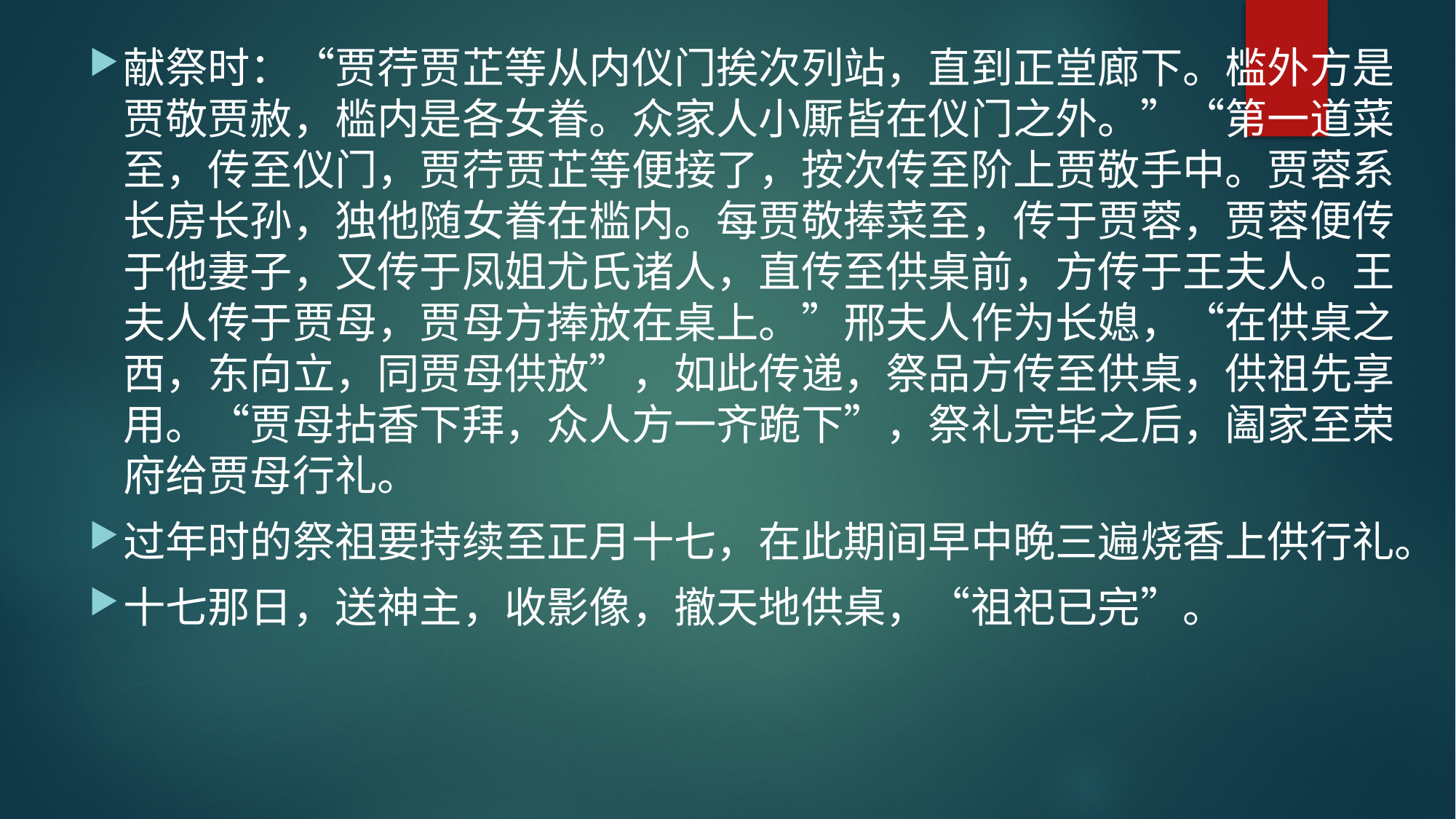

献祭时：“贾荇贾芷等从内仪门挨次列站，直到正堂廊下。槛外方是贾敬贾赦，槛内是各女眷。众家人小厮皆在仪门之外。”“第一道菜至，传至仪门，贾荇贾芷等便接了，按次传至阶上贾敬手中。贾蓉系长房长孙，独他随女眷在槛内。每贾敬捧菜至，传于贾蓉，贾蓉便传于他妻子，又传于凤姐尤氏诸人，直传至供桌前，方传于王夫人。王夫人传于贾母，贾母方捧放在桌上。”邢夫人作为长媳，“在供桌之西，东向立，同贾母供放”，如此传递，祭品方传至供桌，供祖先享用。“贾母拈香下拜，众人方一齐跪下”，祭礼完毕之后，阖家至荣府给贾母行礼。
过年时的祭祖要持续至正月十七，在此期间早中晚三遍烧香上供行礼。
十七那日，送神主，收影像，撤天地供桌，“祖祀已完”。